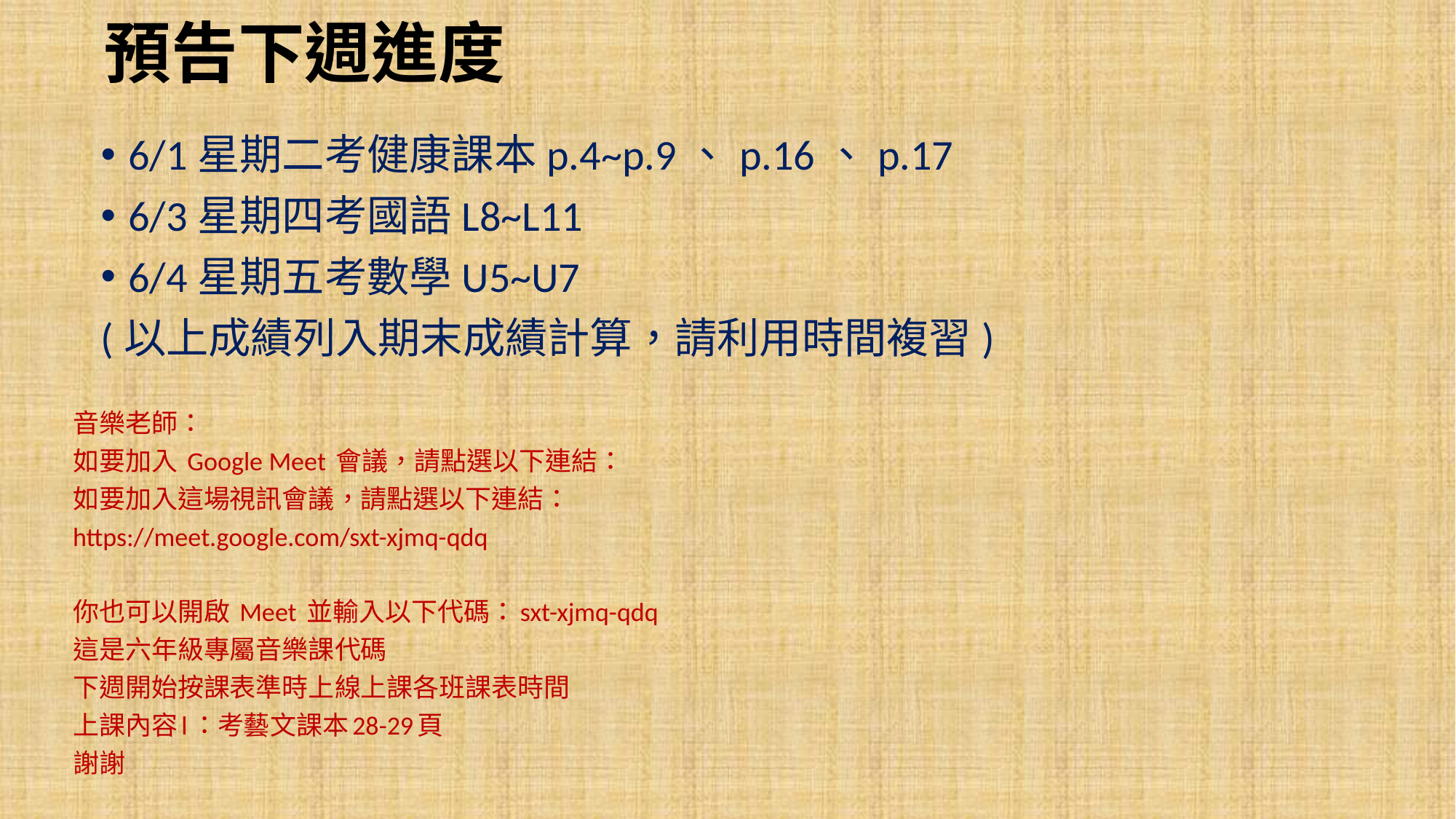

# 預告下週進度
6/1星期二考健康課本p.4~p.9、p.16、p.17
6/3星期四考國語L8~L11
6/4星期五考數學U5~U7
(以上成績列入期末成績計算，請利用時間複習)
音樂老師：
如要加入 Google Meet 會議，請點選以下連結：
如要加入這場視訊會議，請點選以下連結：
https://meet.google.com/sxt-xjmq-qdq

你也可以開啟 Meet 並輸入以下代碼：sxt-xjmq-qdq
這是六年級專屬音樂課代碼
下週開始按課表準時上線上課各班課表時間
上課內容l：考藝文課本28-29頁
謝謝